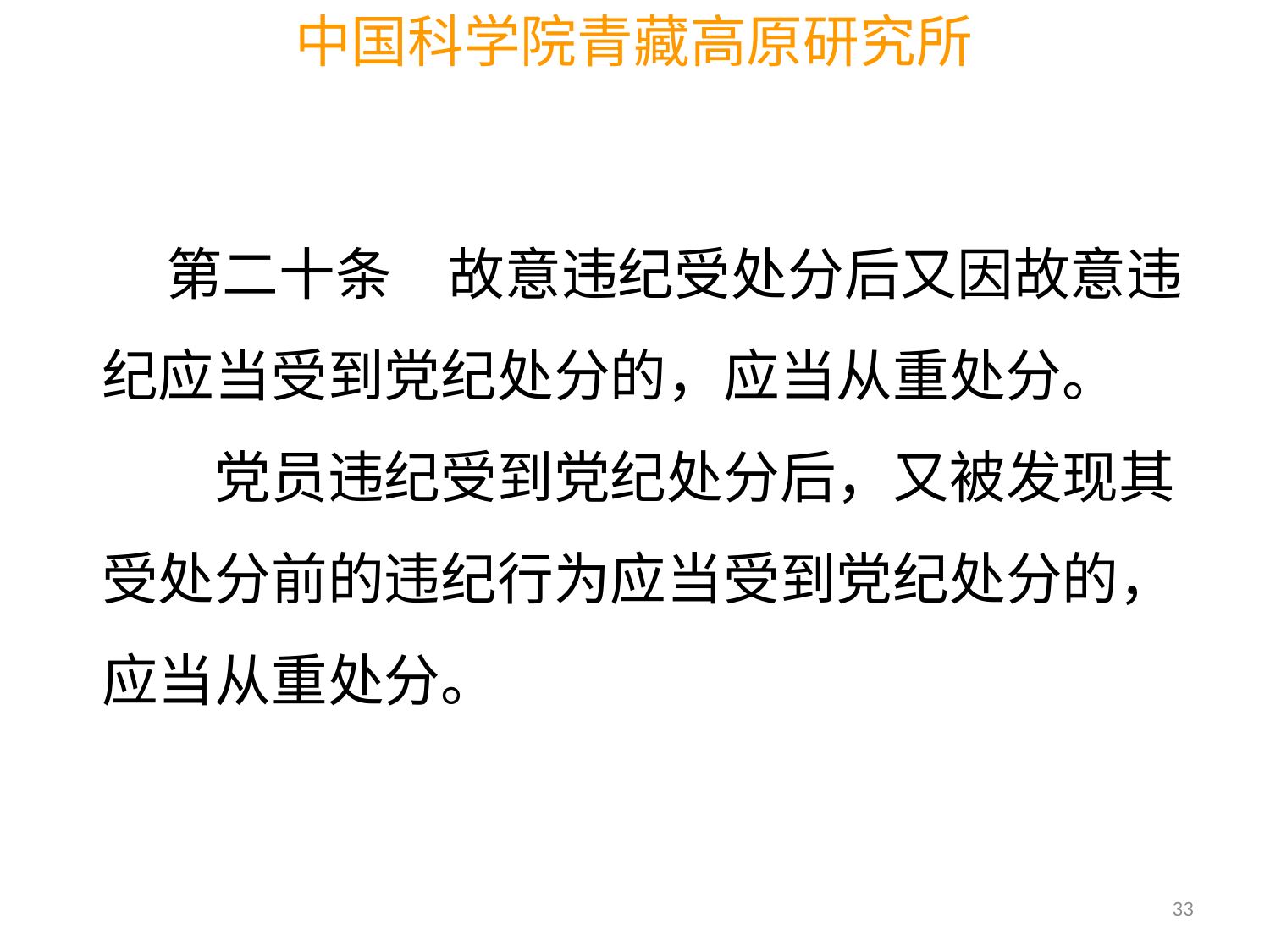

第二十条　故意违纪受处分后又因故意违纪应当受到党纪处分的，应当从重处分。
　　党员违纪受到党纪处分后，又被发现其受处分前的违纪行为应当受到党纪处分的，应当从重处分。
33